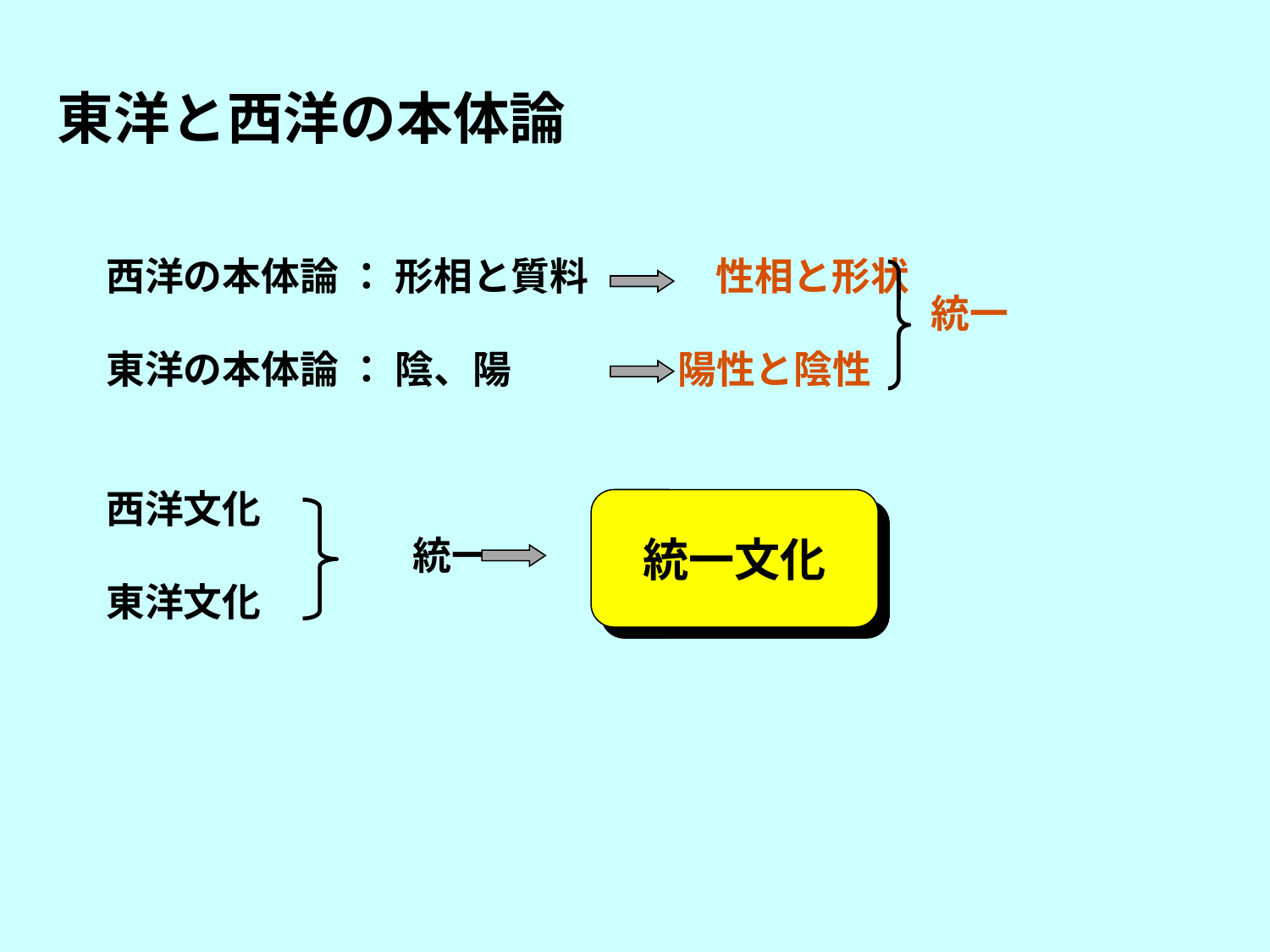

東洋と西洋の本体論
西洋の本体論 ： 形相と質料 　　　性相と形状

東洋の本体論 ： 陰、陽  　　        陽性と陰性

西洋文化
　　　　　　　    統一
東洋文化

統一

統一文化